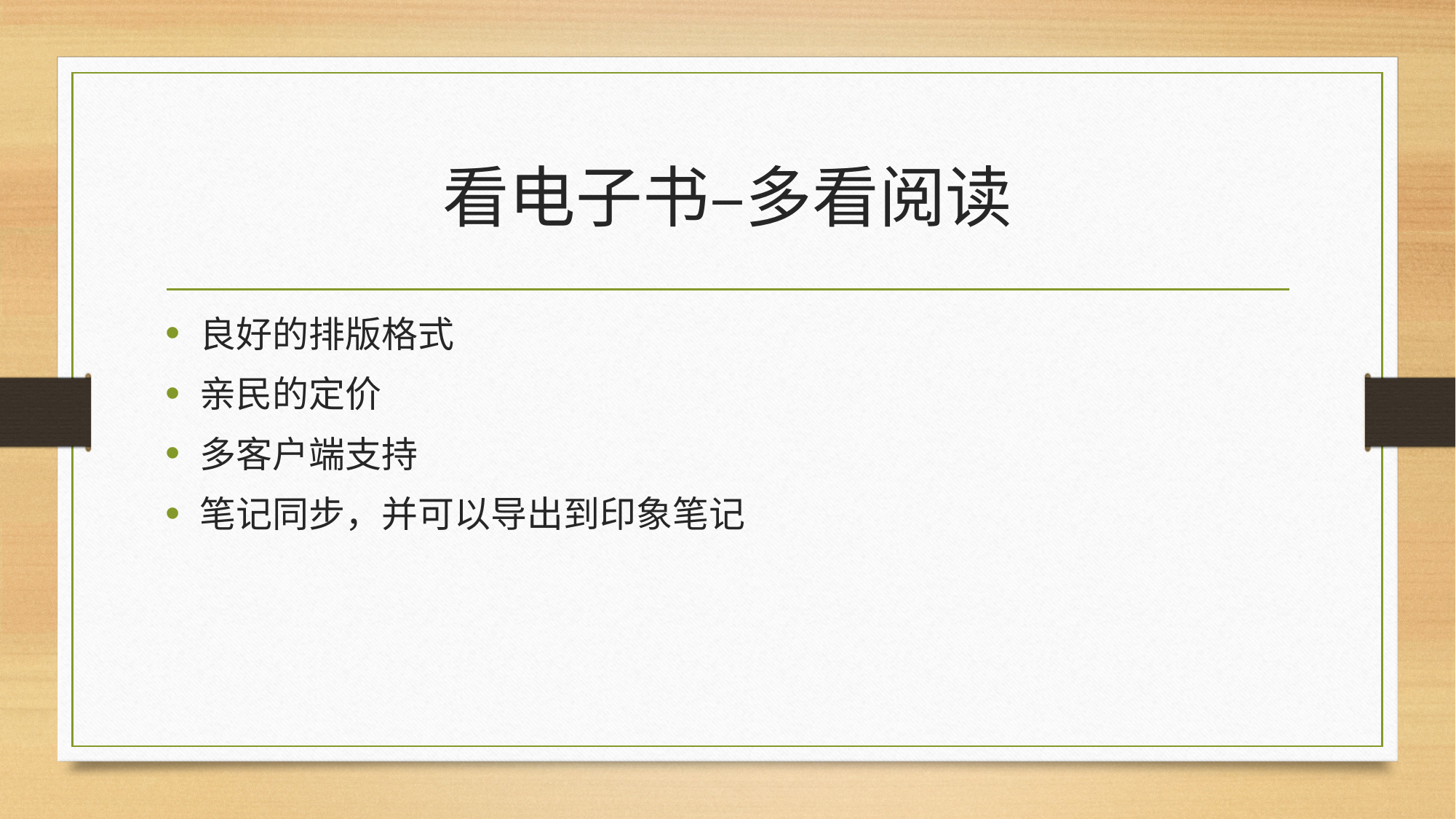

# 看电子书–多看阅读
良好的排版格式
亲民的定价
多客户端支持
笔记同步，并可以导出到印象笔记